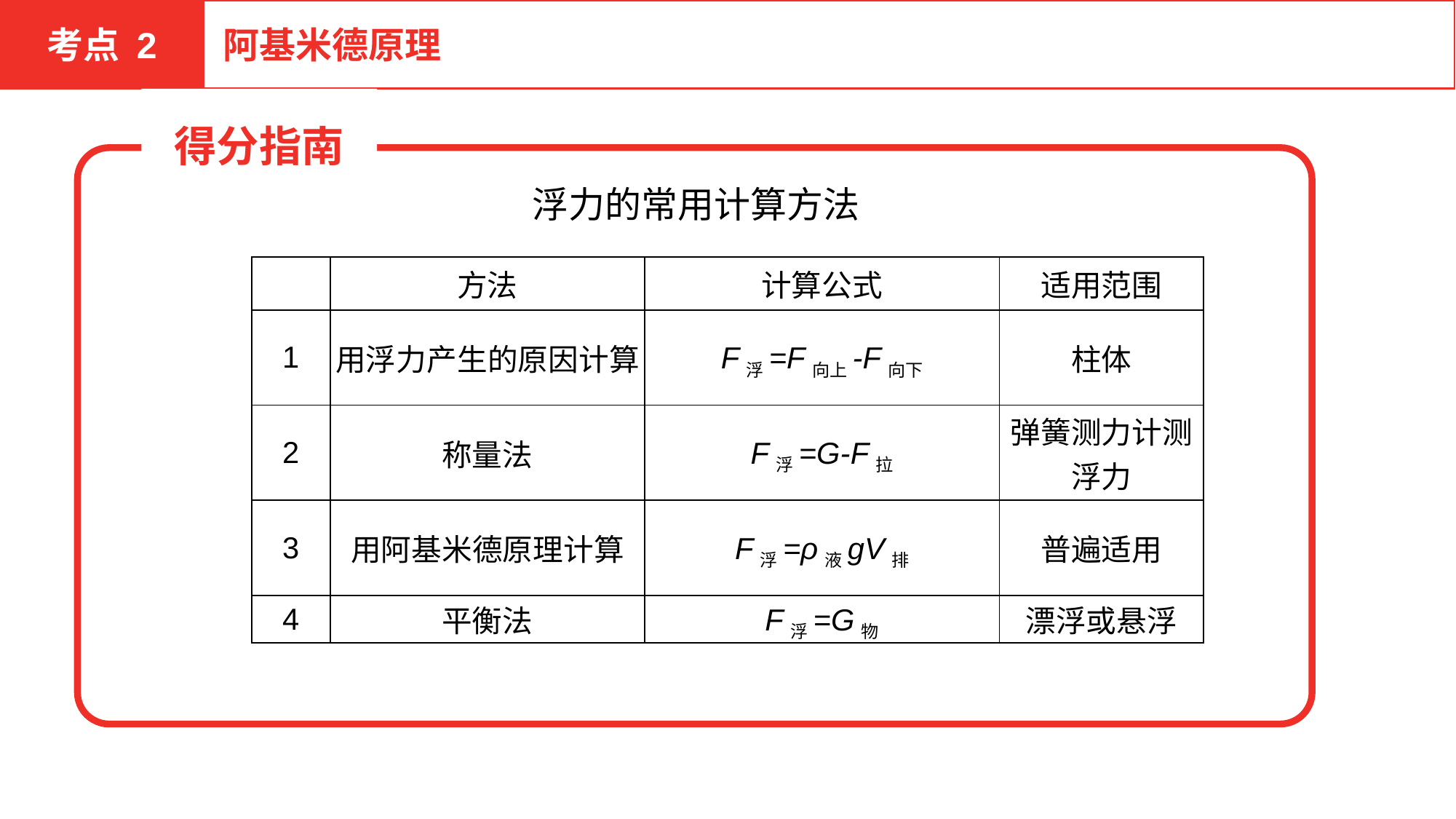

考点 2
阿基米德原理
得分指南

浮力的常用计算方法
|  | 方法 | 计算公式 | 适用范围 |
| --- | --- | --- | --- |
| 1 | 用浮力产生的原因计算 | F浮=F向上-F向下 | 柱体 |
| 2 | 称量法 | F浮=G-F拉 | 弹簧测力计测浮力 |
| 3 | 用阿基米德原理计算 | F浮=ρ液gV排 | 普遍适用 |
| 4 | 平衡法 | F浮=G物 | 漂浮或悬浮 |